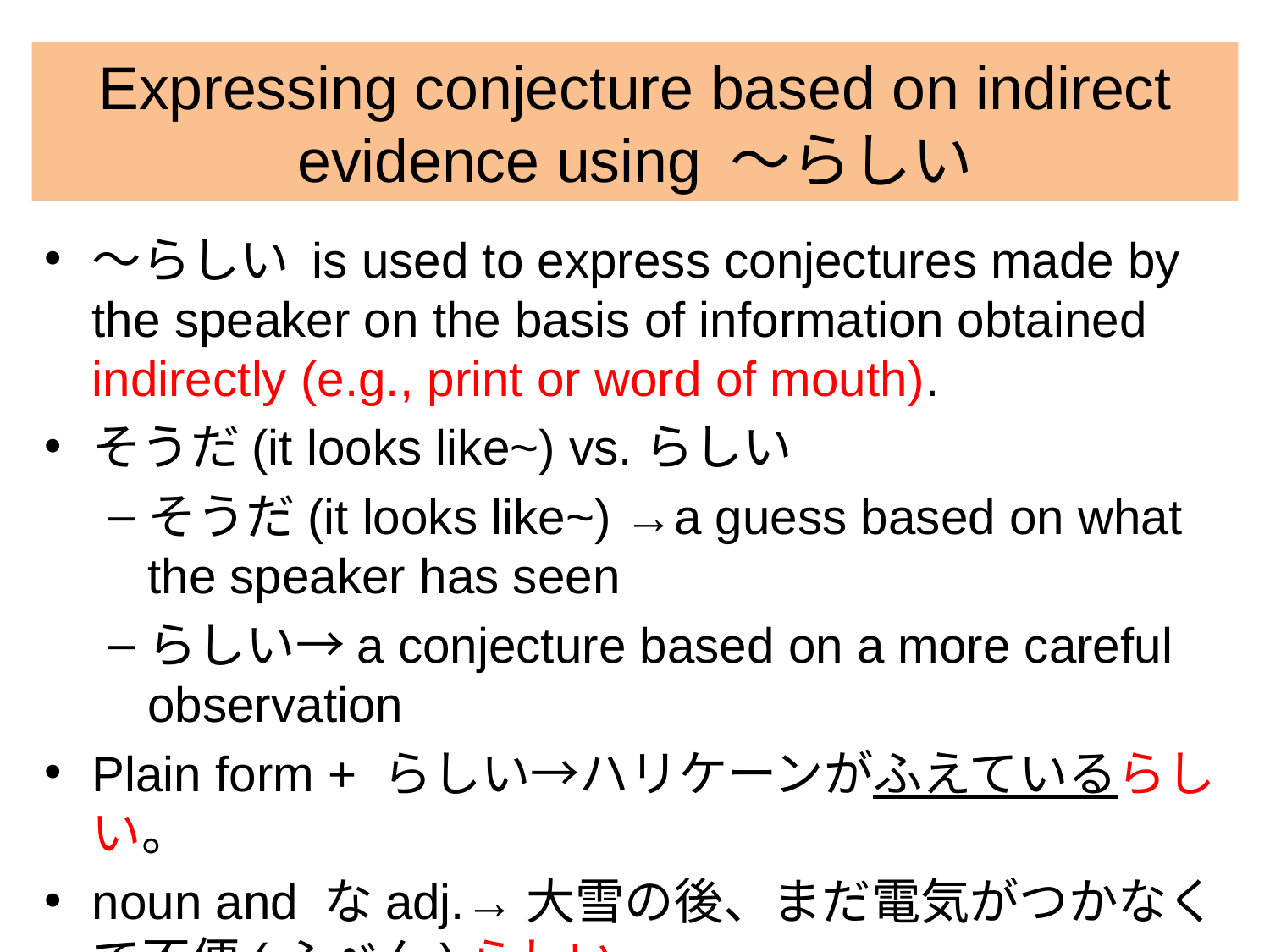

# Expressing conjecture based on indirect evidence using 〜らしい
〜らしい is used to express conjectures made by the speaker on the basis of information obtained indirectly (e.g., print or word of mouth).
そうだ(it looks like~) vs.らしい
そうだ(it looks like~) →a guess based on what the speaker has seen
らしい→a conjecture based on a more careful observation
Plain form + らしい→ハリケーンがふえているらしい。
noun and なadj.→大雪の後、まだ電気がつかなくて不便(ふべん)らしい。